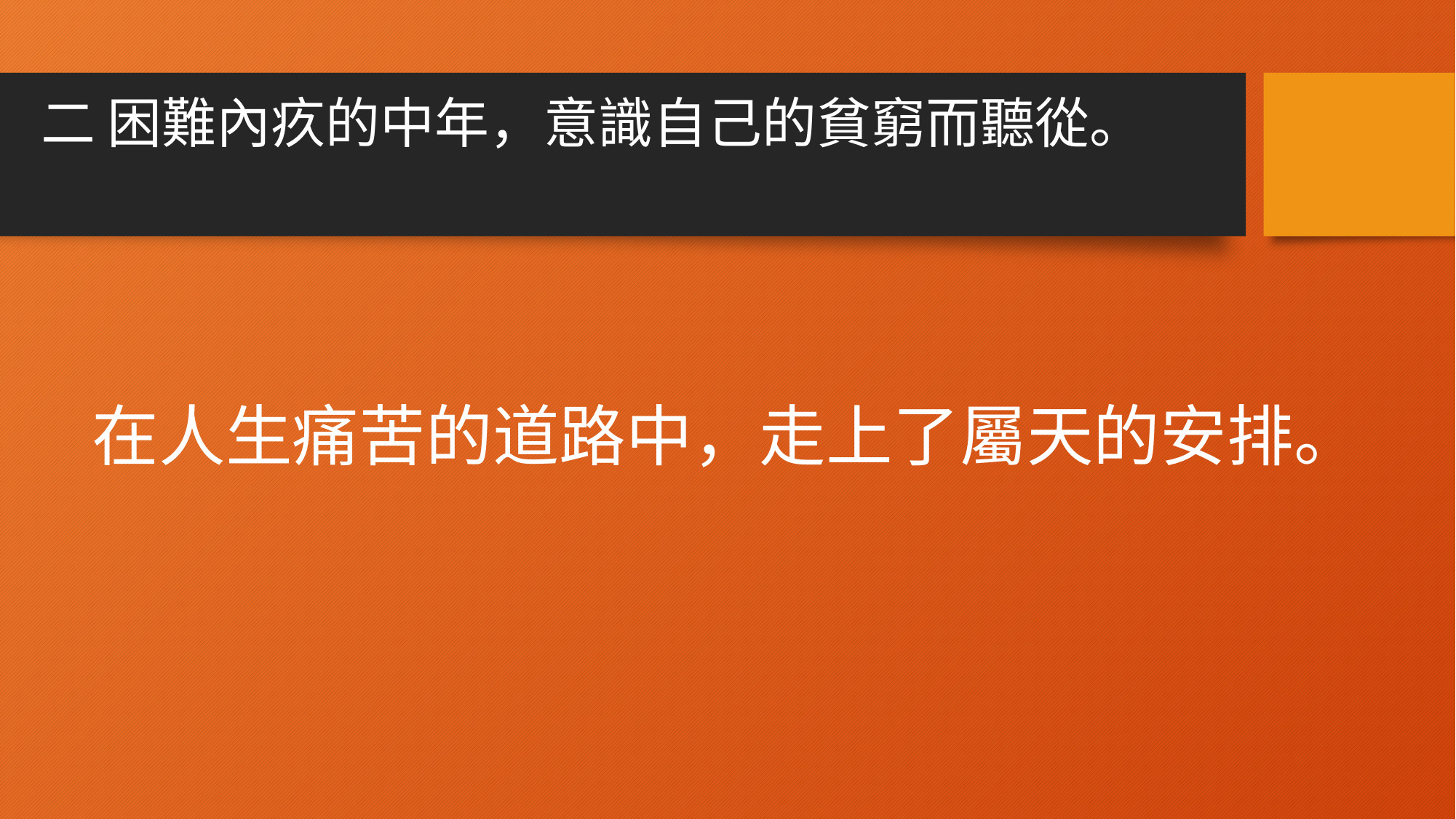

# 二 困難內疚的中年，意識自己的貧窮而聽從。

在人生痛苦的道路中，走上了屬天的安排。